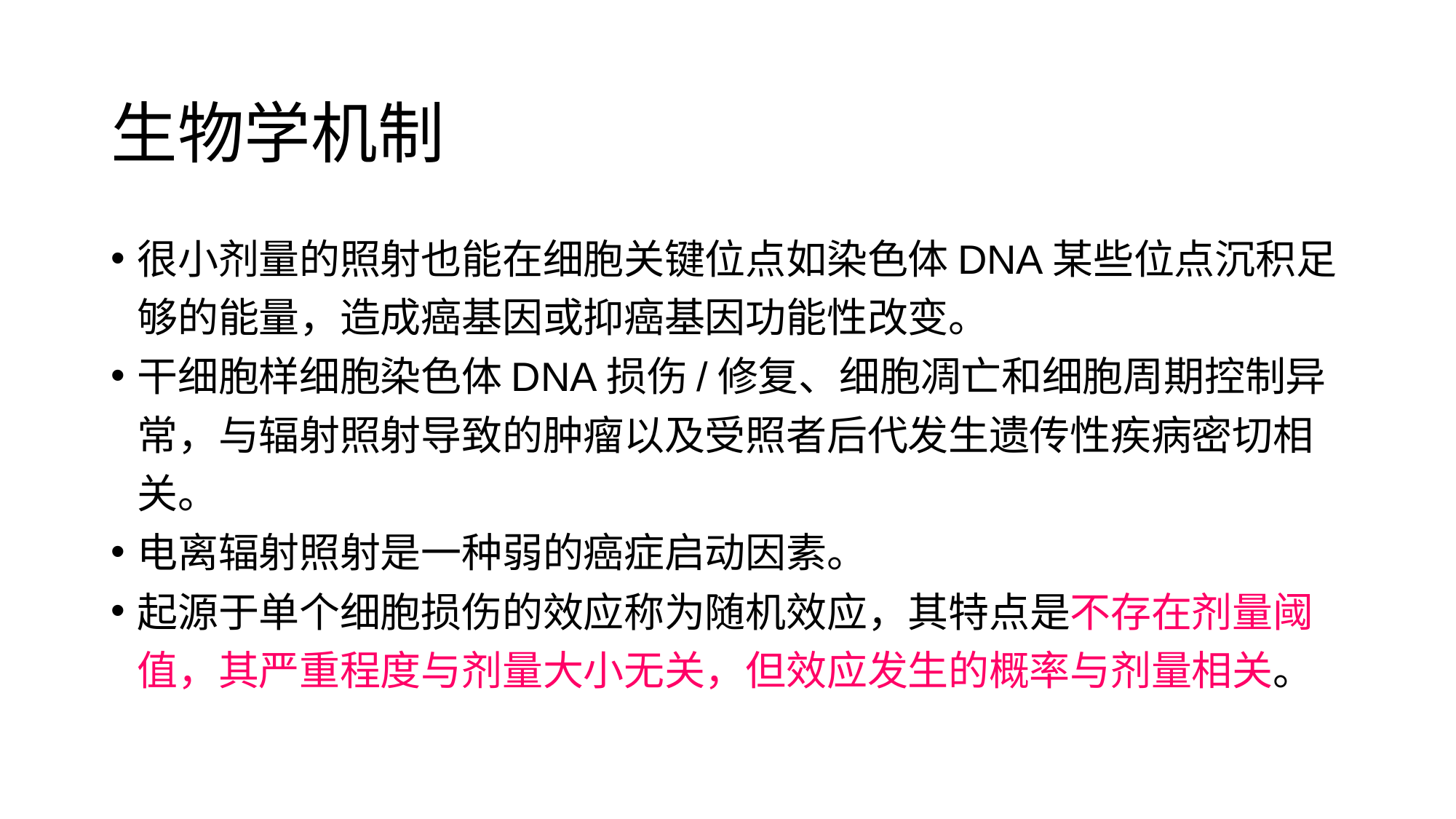

# 生物学机制
很小剂量的照射也能在细胞关键位点如染色体DNA某些位点沉积足够的能量，造成癌基因或抑癌基因功能性改变。
干细胞样细胞染色体DNA损伤/修复、细胞凋亡和细胞周期控制异常，与辐射照射导致的肿瘤以及受照者后代发生遗传性疾病密切相关。
电离辐射照射是一种弱的癌症启动因素。
起源于单个细胞损伤的效应称为随机效应，其特点是不存在剂量阈值，其严重程度与剂量大小无关，但效应发生的概率与剂量相关。